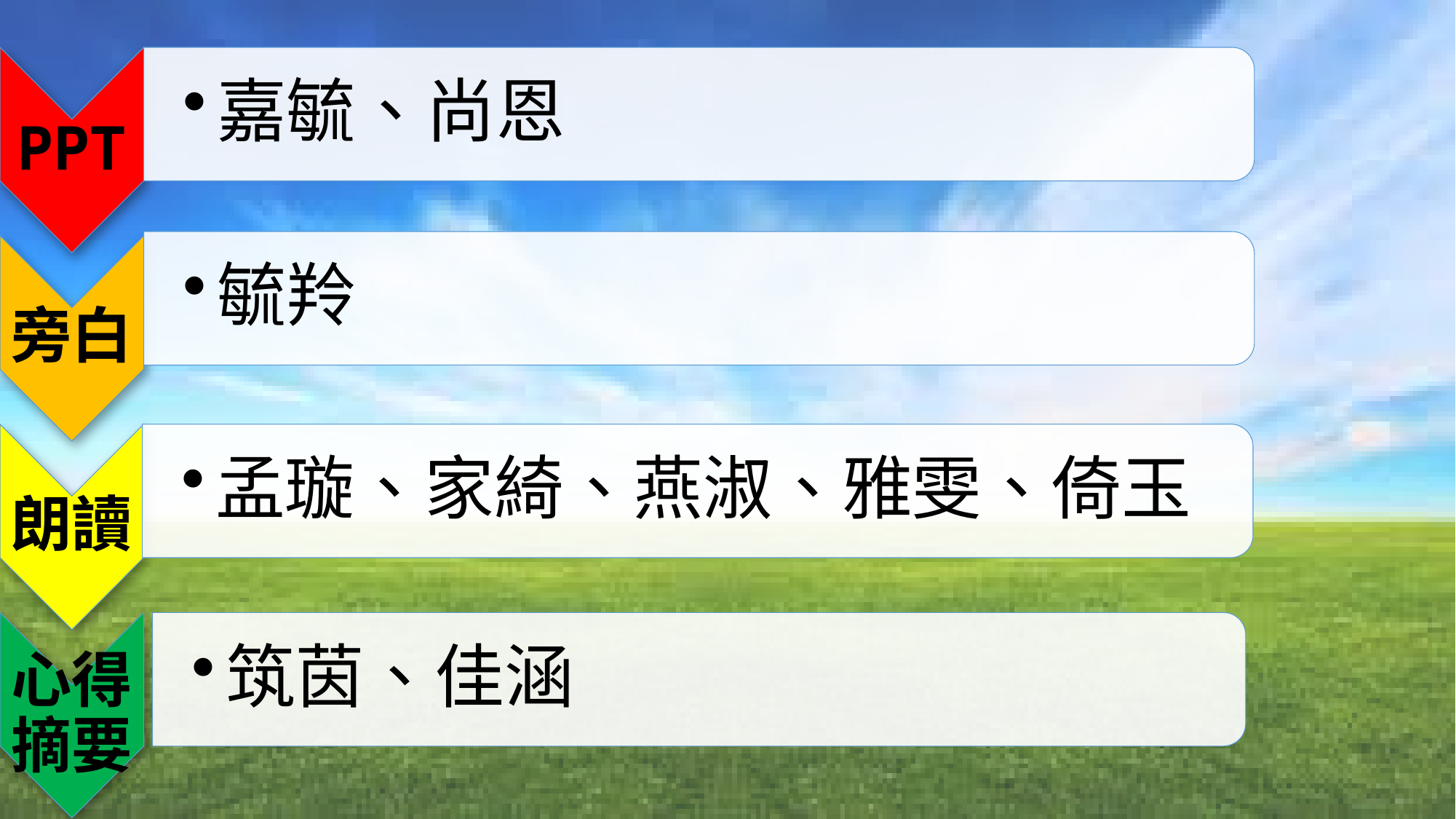

PPT
嘉毓、尚恩
旁白
毓羚
朗讀
孟璇、家綺、燕淑、雅雯、倚玉
心得摘要
筑茵、佳涵